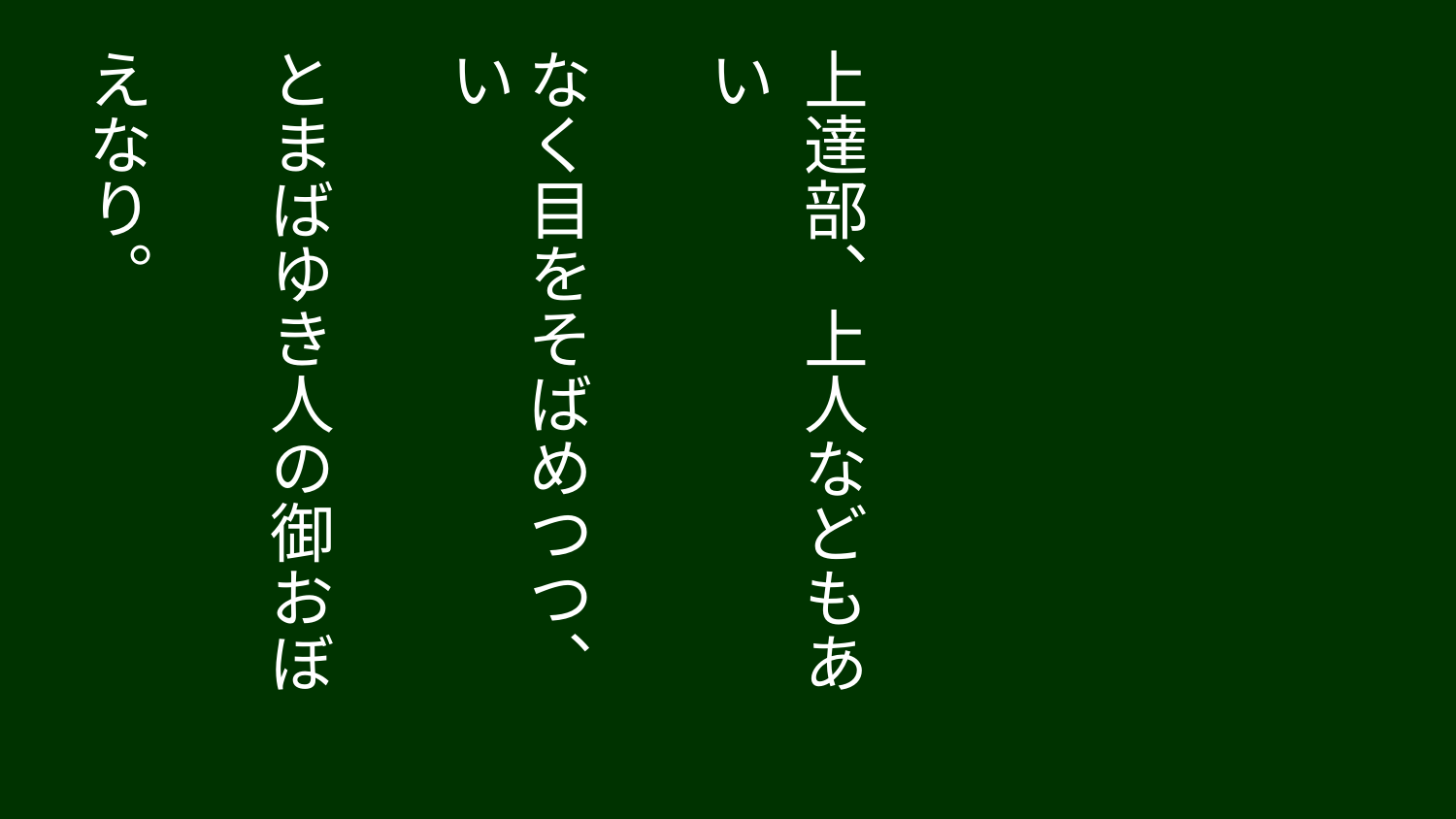

上達部、上人などもあい

なく目をそばめつつ、い

とまばゆき人の御おぼ

えなり。